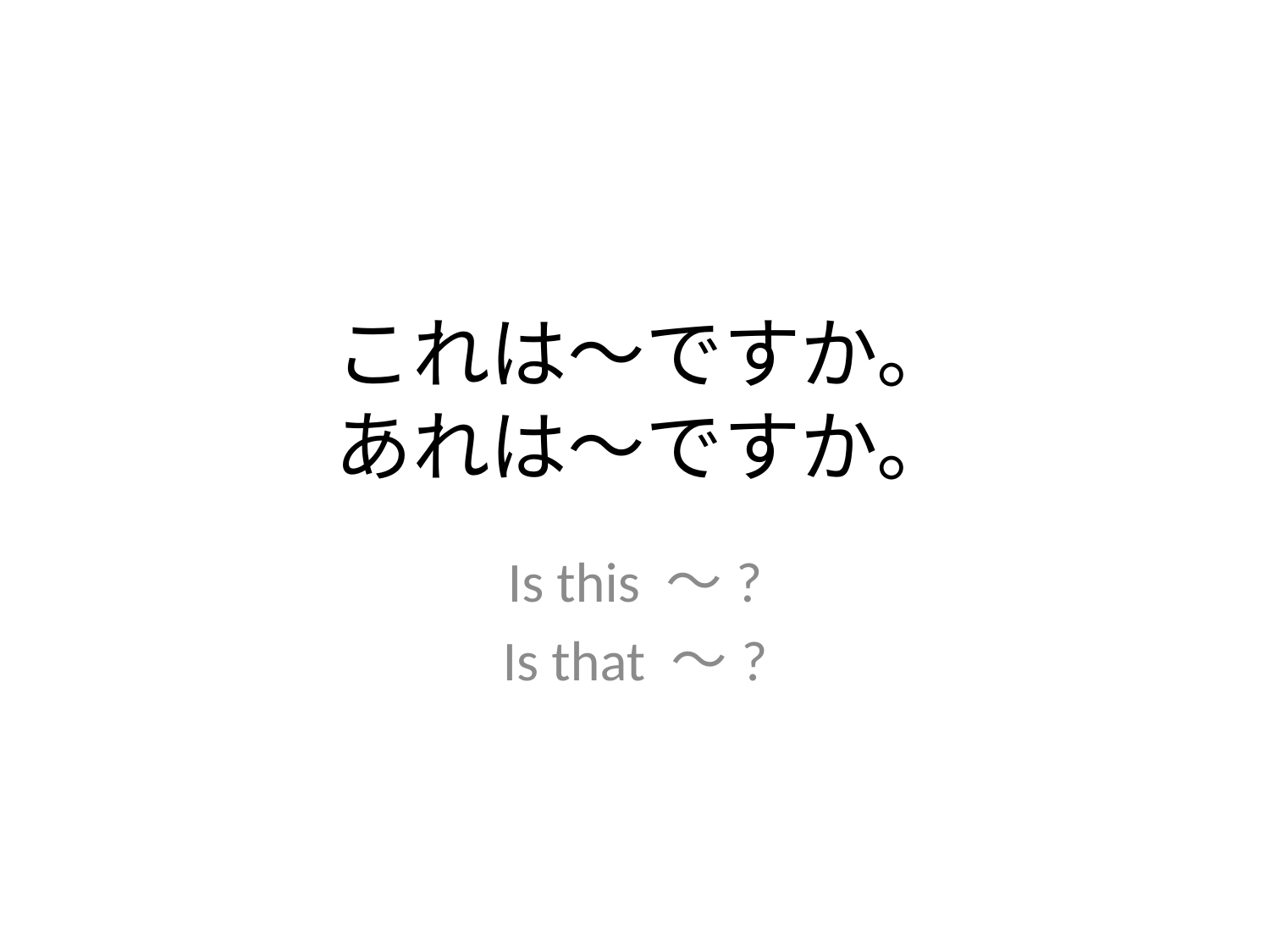

# これは～ですか。 あれは～ですか。
Is this ～?
Is that ～?